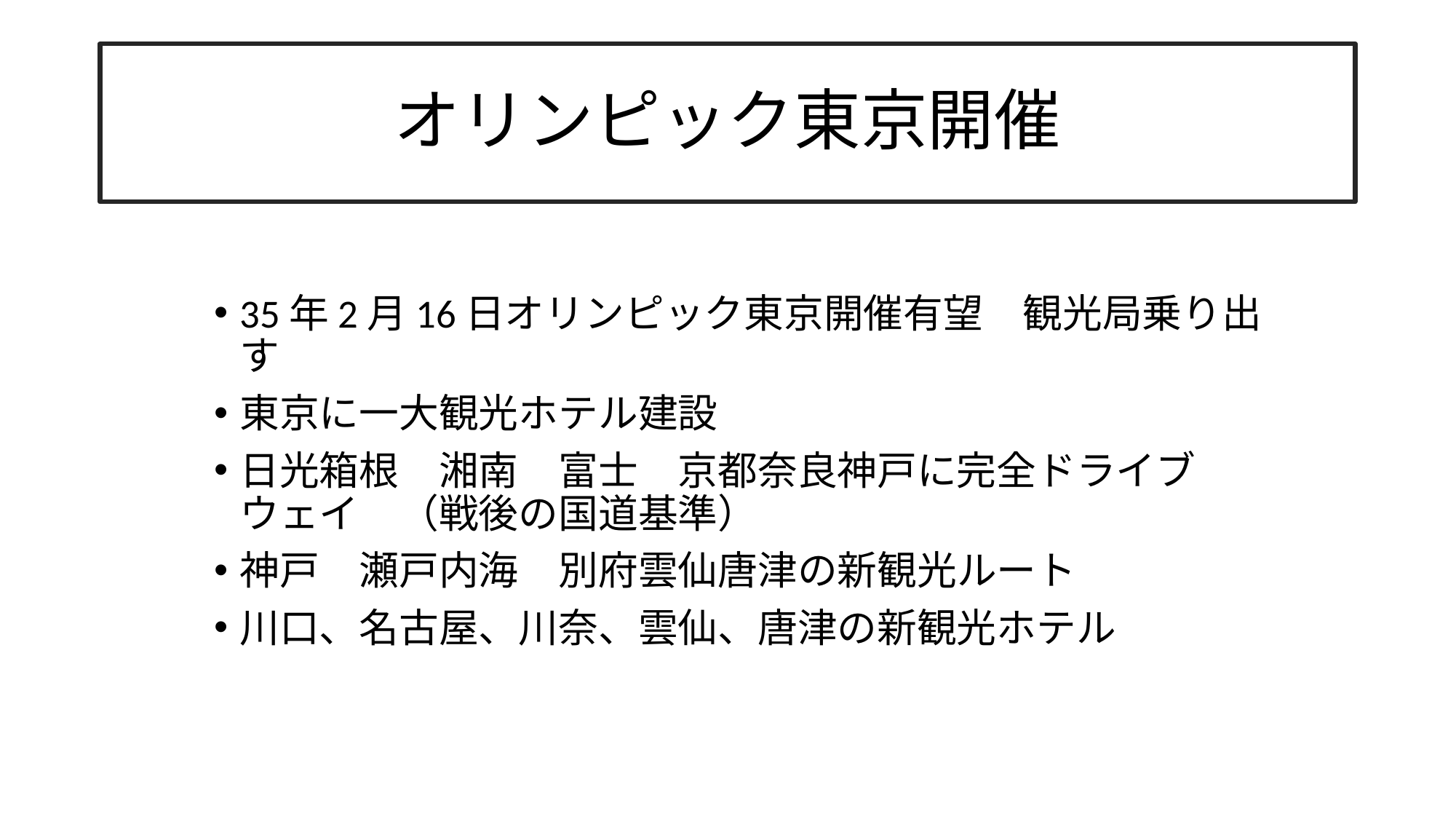

# オリンピック東京開催
35年2月16日オリンピック東京開催有望　観光局乗り出す
東京に一大観光ホテル建設
日光箱根　湘南　富士　京都奈良神戸に完全ドライブウェイ　（戦後の国道基準）
神戸　瀬戸内海　別府雲仙唐津の新観光ルート
川口、名古屋、川奈、雲仙、唐津の新観光ホテル